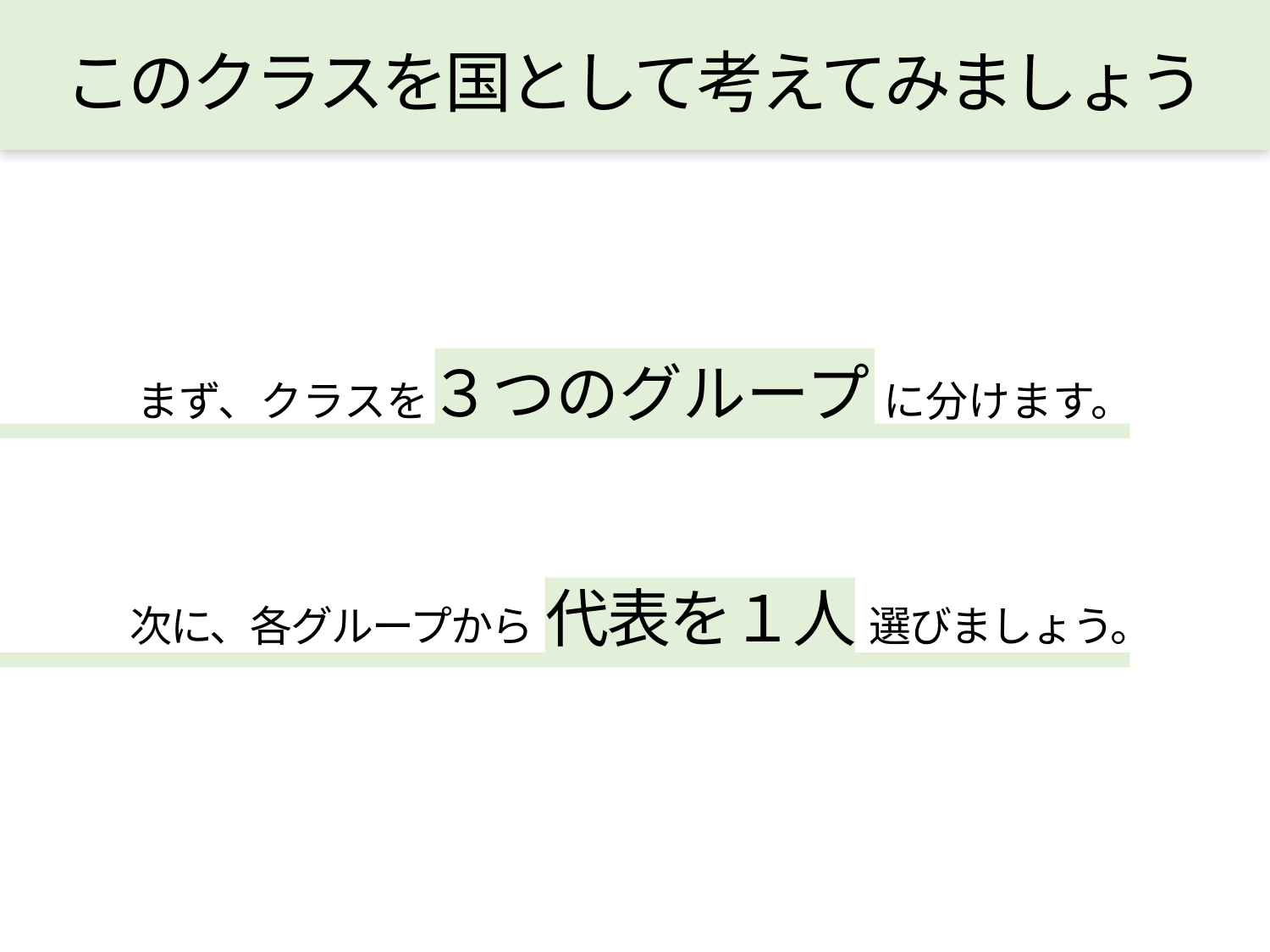

このクラスを国として考えてみましょう
まず、クラスを３つのグループ に分けます。

次に、各グループから 代表を１人 選びましょう。